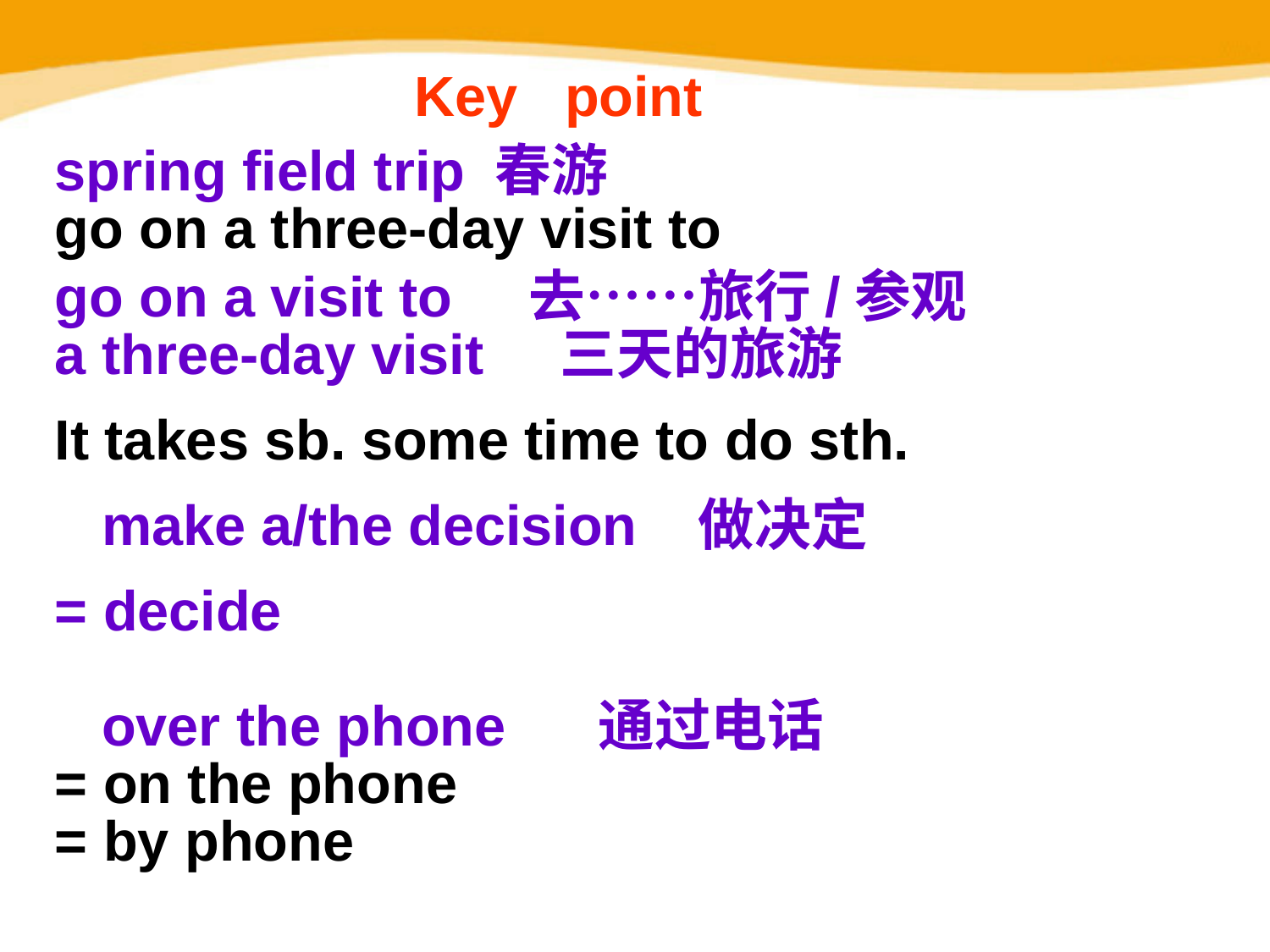

Key   point
spring field trip 春游
go on a three-day visit to
go on a visit to    去……旅行/参观
a three-day visit    三天的旅游
It takes sb. some time to do sth.
   make a/the decision   做决定
= decide

   over the phone     通过电话
= on the phone
= by phone